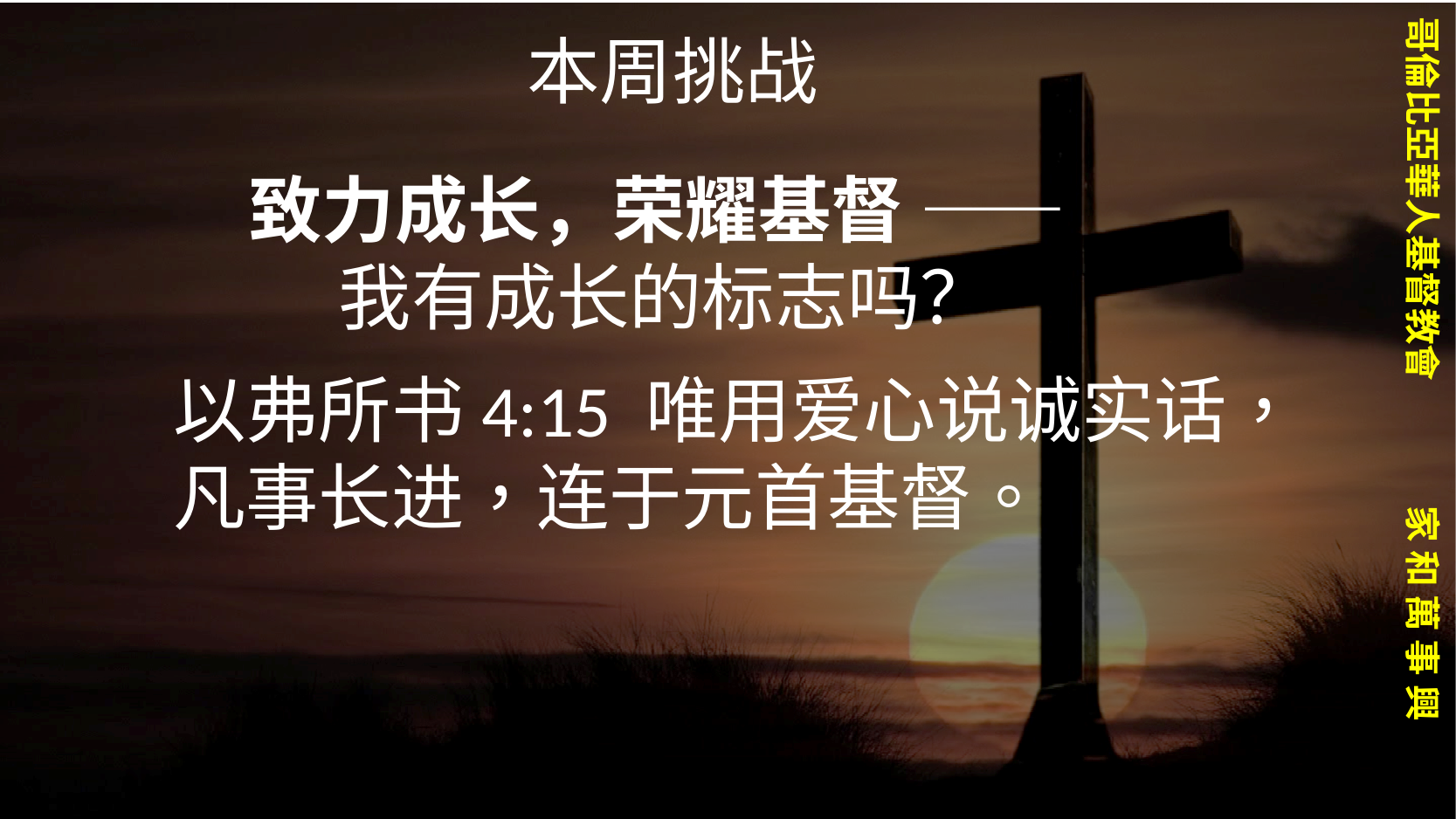

本周挑战
致力成长，荣耀基督 ——
我有成长的标志吗？
以弗所书4:15 唯用爱心说诚实话，凡事长进，连于元首基督。